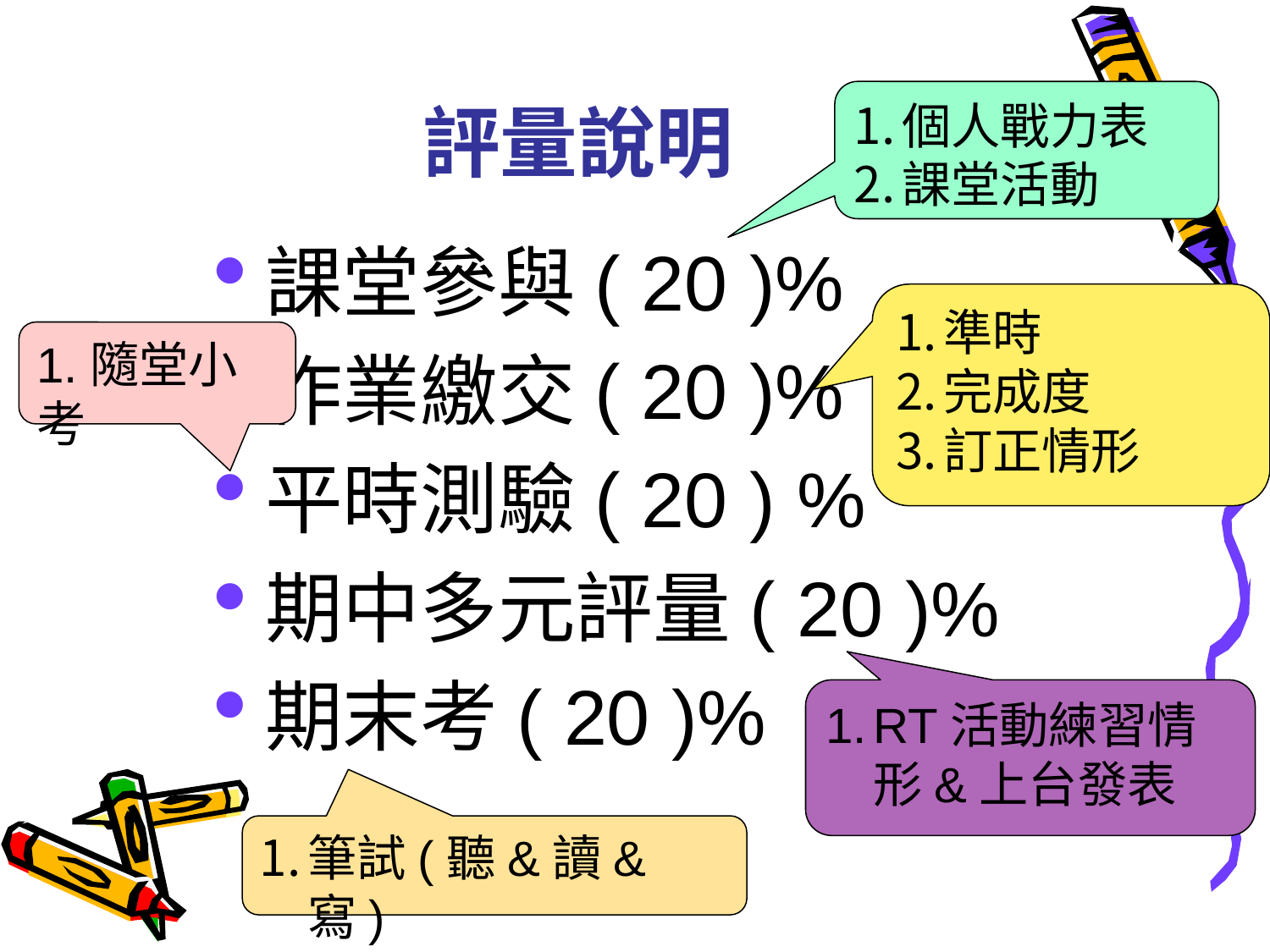

# 評量說明
個人戰力表
課堂活動
課堂參與( 20 )%
作業繳交( 20 )%
平時測驗( 20 ) %
期中多元評量( 20 )%
期末考( 20 )%
準時
完成度
訂正情形

1.隨堂小考
RT活動練習情形&上台發表
筆試(聽&讀&寫)